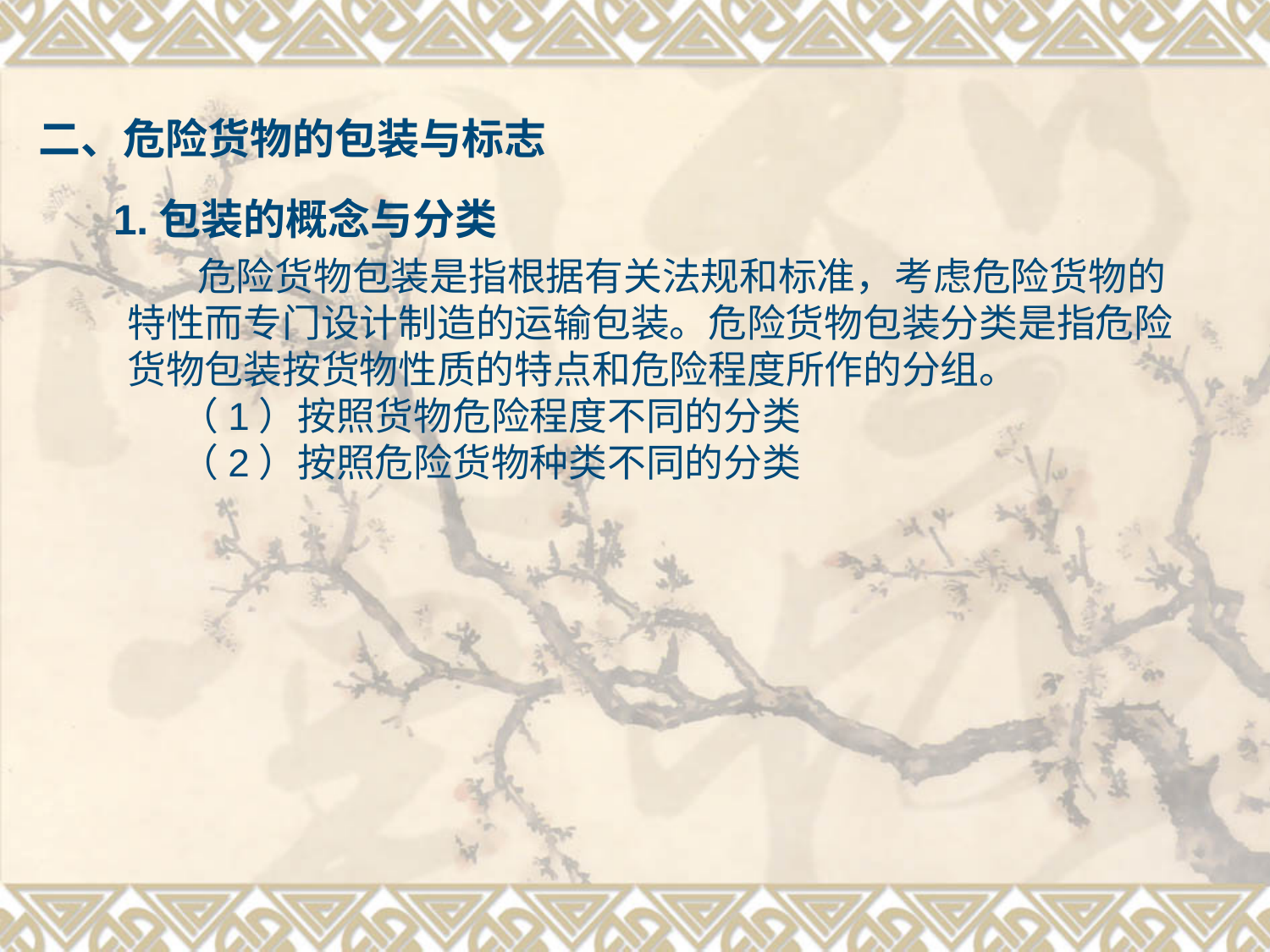

二、危险货物的包装与标志
1.包装的概念与分类
       危险货物包装是指根据有关法规和标准，考虑危险货物的特性而专门设计制造的运输包装。危险货物包装分类是指危险货物包装按货物性质的特点和危险程度所作的分组。
     （1）按照货物危险程度不同的分类
     （2）按照危险货物种类不同的分类